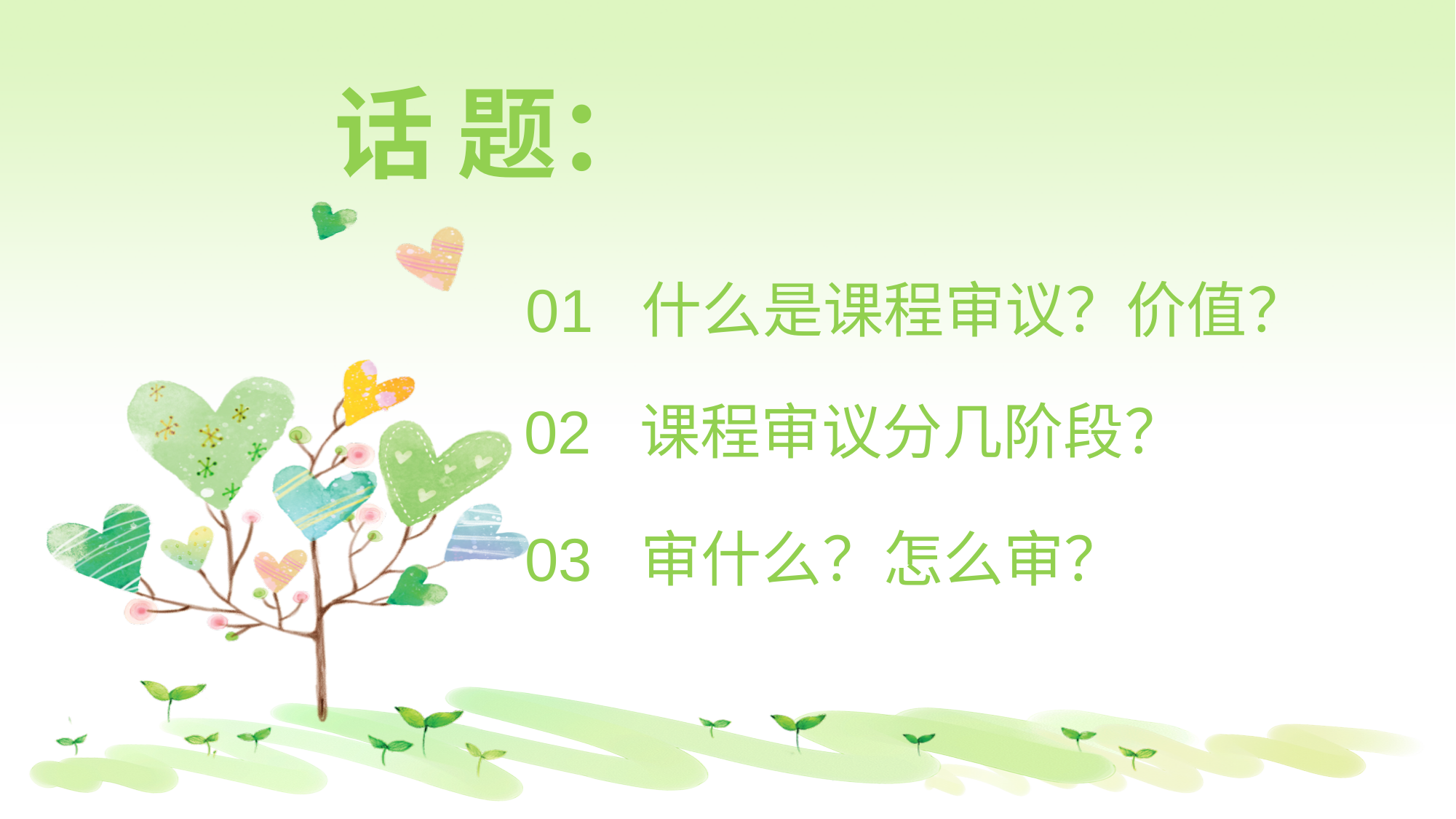

话 题：
01  什么是课程审议？价值？
02  课程审议分几阶段？
03  审什么？怎么审？